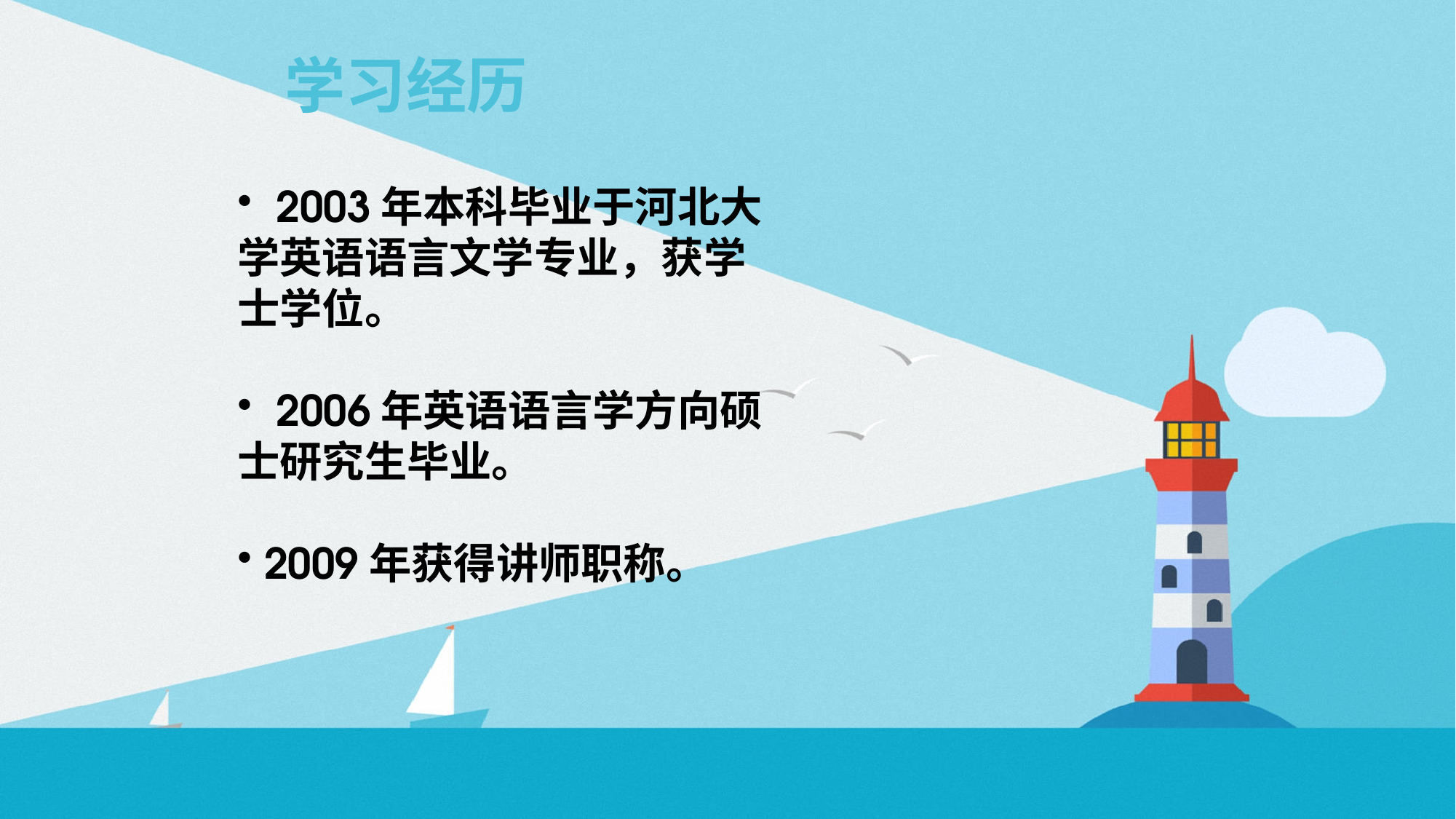

学习经历
  2003年本科毕业于河北大学英语语言文学专业，获学士学位。

  2006年英语语言学方向硕士研究生毕业。

 2009年获得讲师职称。